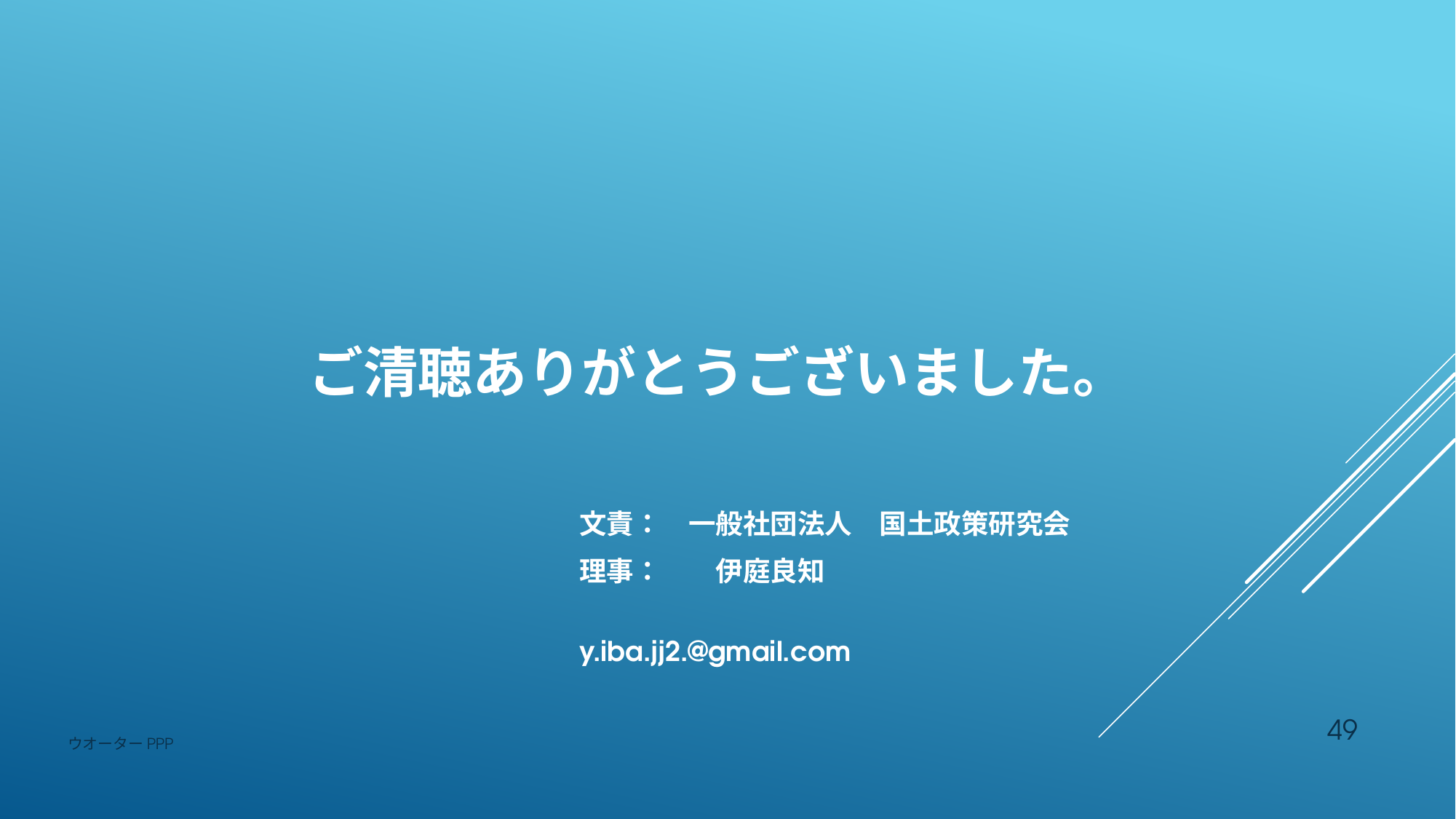

# ご清聴ありがとうございました。
文責：　一般社団法人　国土政策研究会
理事：　　伊庭良知
				y.iba.jj2.@gmail.com
49
ウオーターPPP